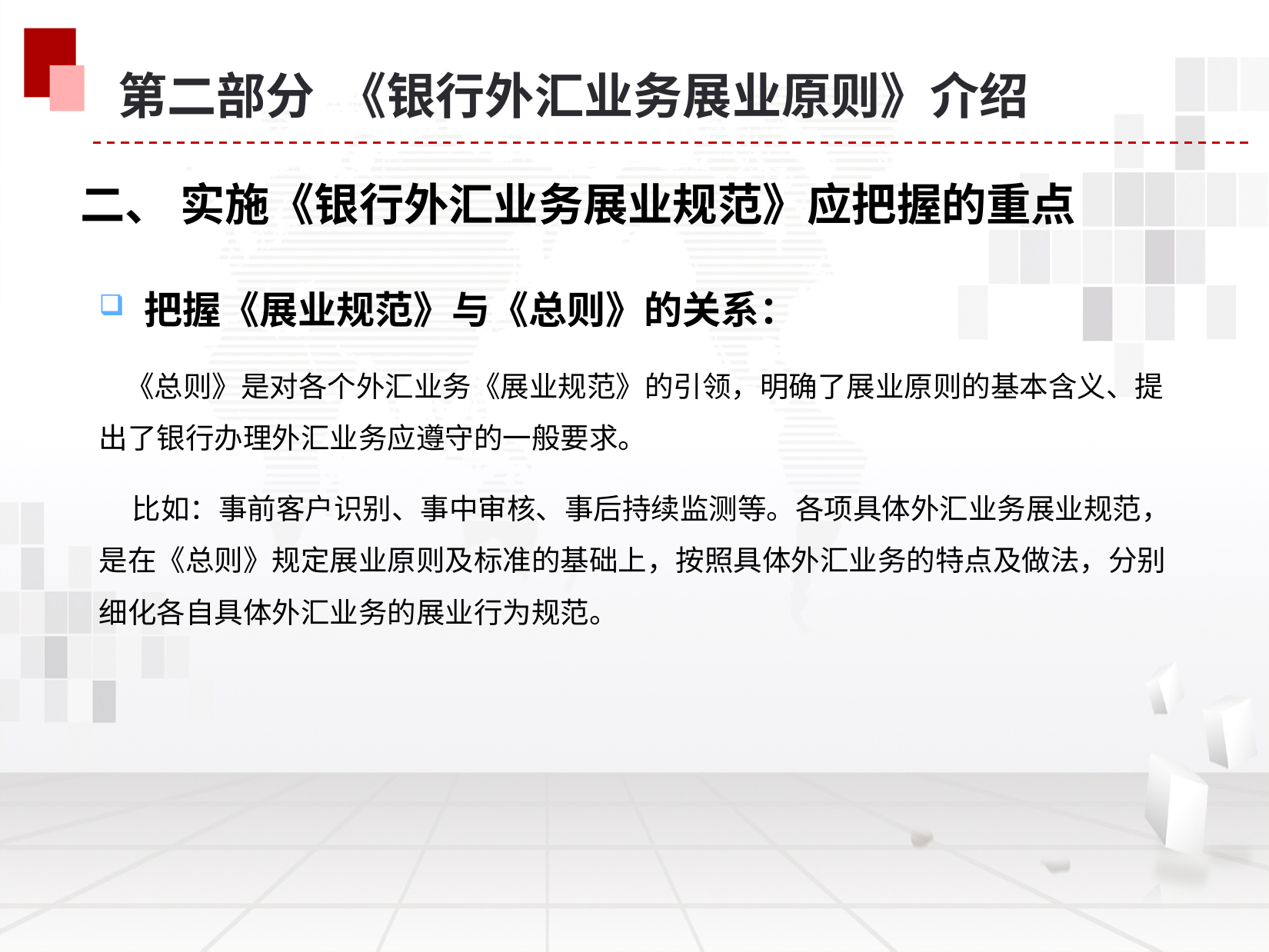

第二部分  《银行外汇业务展业原则》介绍
二、 实施《银行外汇业务展业规范》应把握的重点

 把握《展业规范》与《总则》的关系：
   《总则》是对各个外汇业务《展业规范》的引领，明确了展业原则的基本含义、提出了银行办理外汇业务应遵守的一般要求。
    比如：事前客户识别、事中审核、事后持续监测等。各项具体外汇业务展业规范，是在《总则》规定展业原则及标准的基础上，按照具体外汇业务的特点及做法，分别细化各自具体外汇业务的展业行为规范。